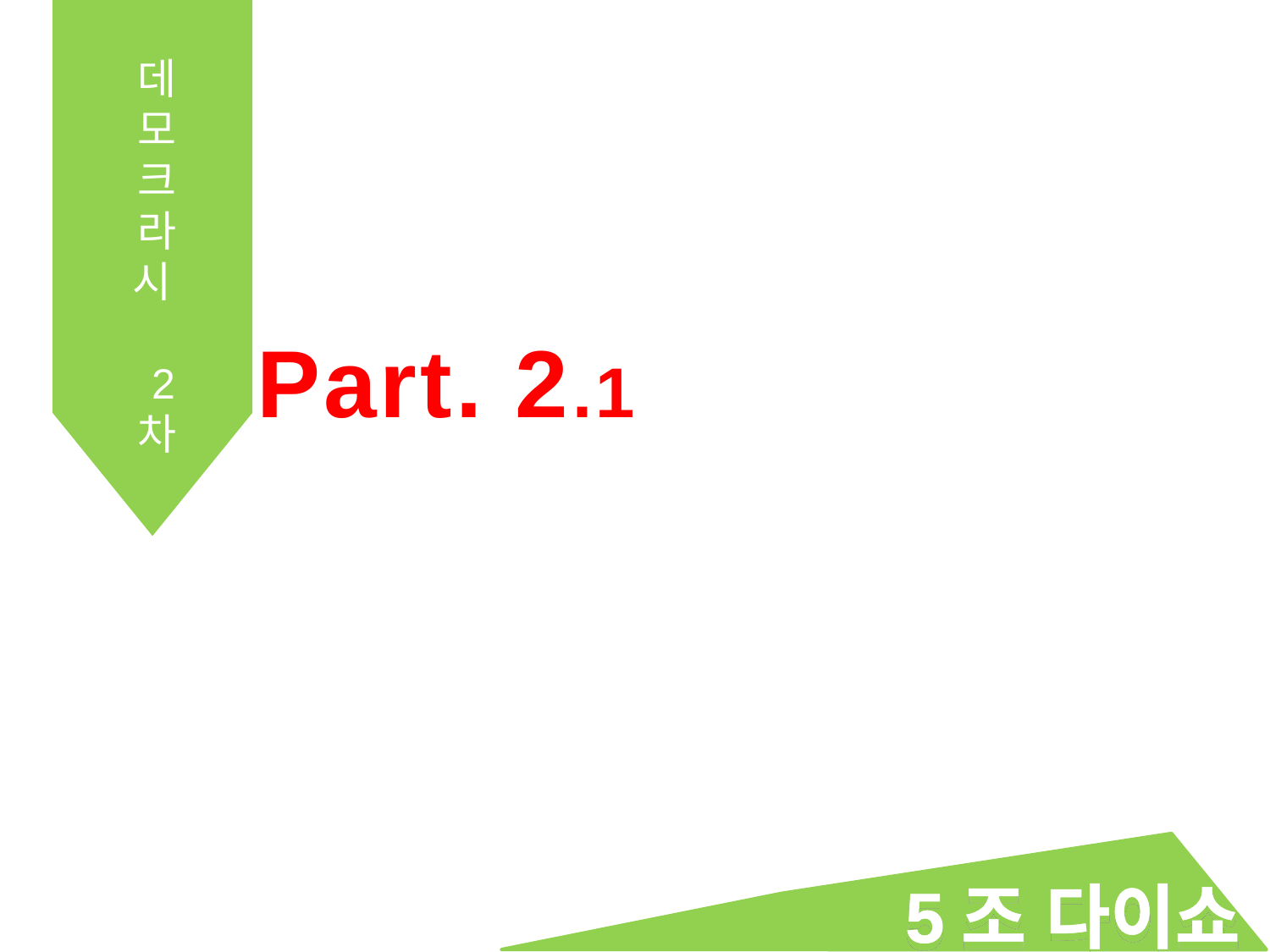

데모크라시

 2
차

 Part. 2.1
데모 크라시 2차
시대 배경 요약